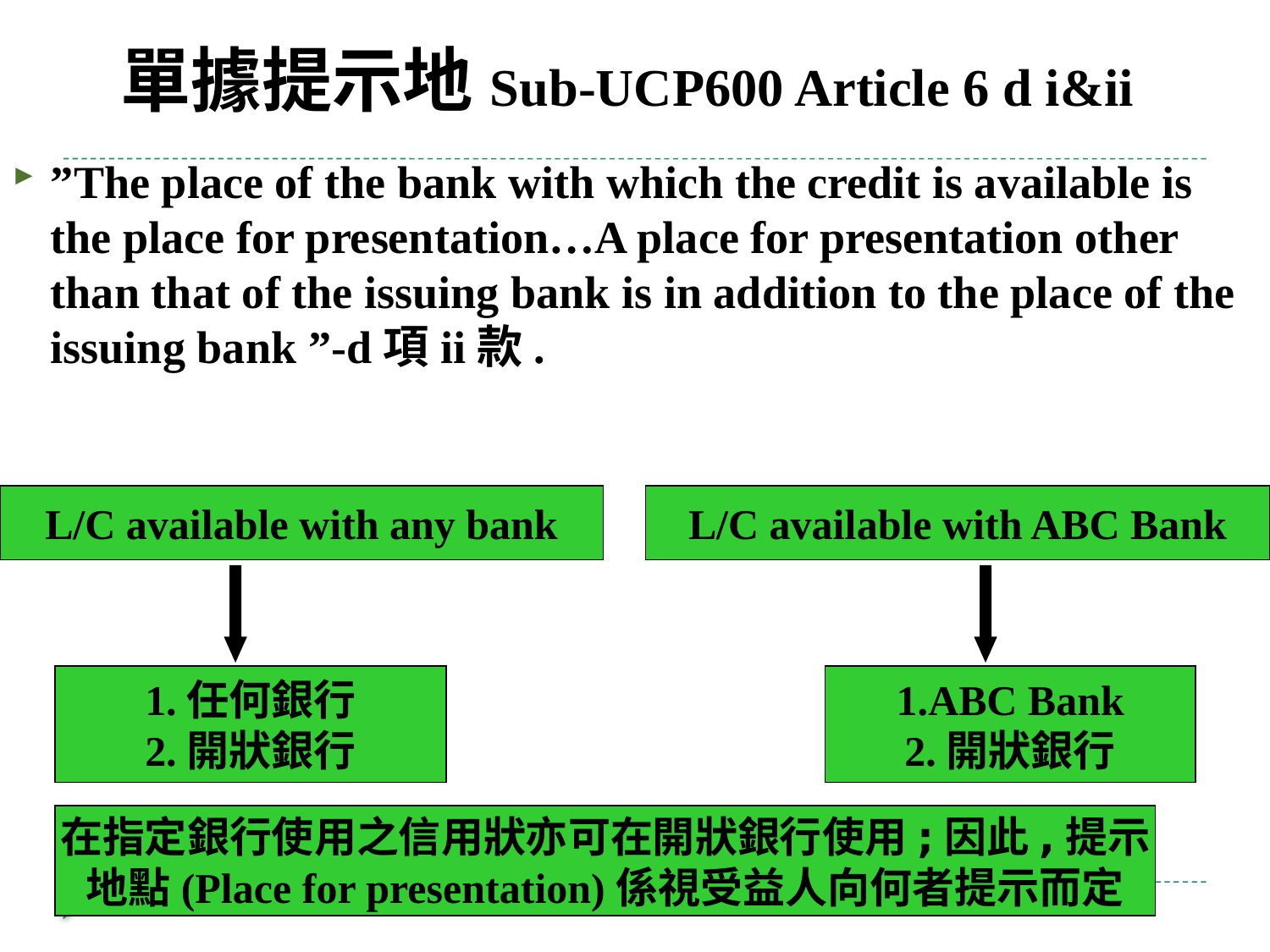

# 單據提示地Sub-UCP600 Article 6 d i&ii
”The place of the bank with which the credit is available is the place for presentation…A place for presentation other than that of the issuing bank is in addition to the place of the issuing bank ”-d項ii款.
L/C available with any bank
L/C available with ABC Bank

1.任何銀行
2.開狀銀行
1.ABC Bank
2.開狀銀行
在指定銀行使用之信用狀亦可在開狀銀行使用;因此,提示
地點(Place for presentation)係視受益人向何者提示而定
281